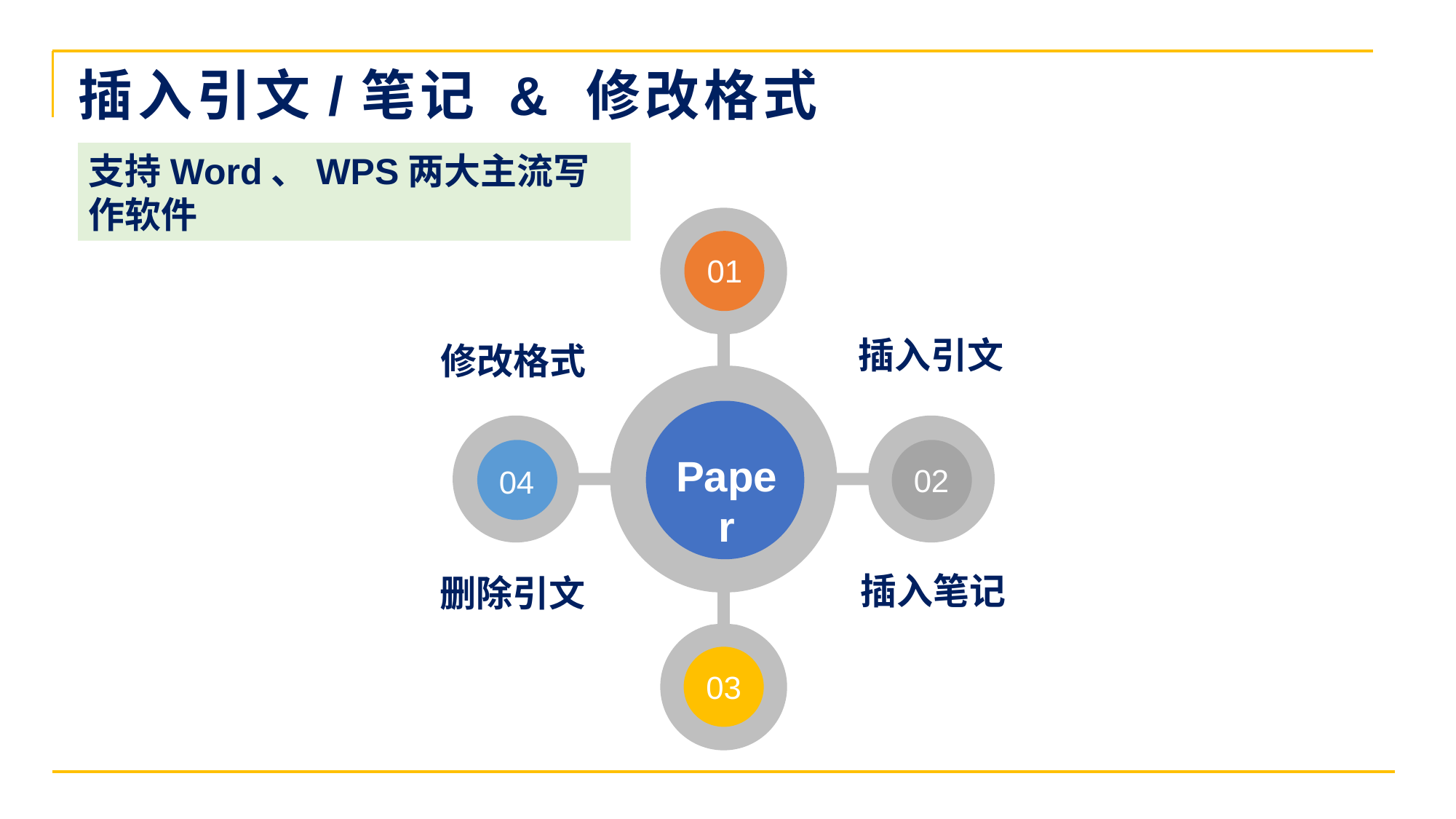

插入引文/笔记 & 修改格式
支持Word、WPS两大主流写作软件

01
插入引文
修改格式

Paper
02
04
插入笔记
删除引文

03